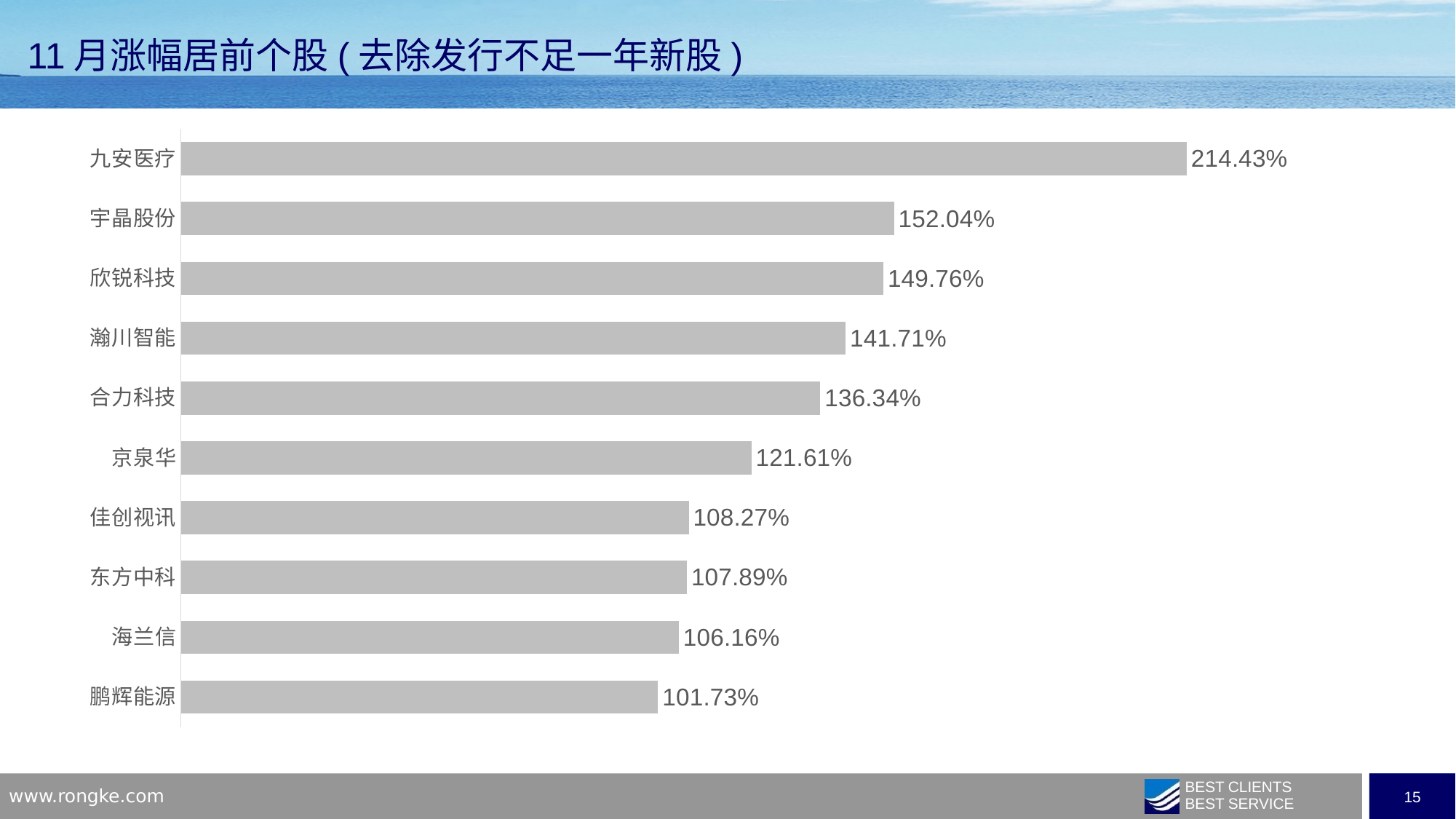

11月涨幅居前个股(去除发行不足一年新股)

### Chart

| Category | 月涨跌幅 |
|---|---|
| 九安医疗 | 2.144278606965175 |
| 宇晶股份 | 1.5203569436698272 |
| 欣锐科技 | 1.4975817923186345 |
| 瀚川智能 | 1.4171368124118477 |
| 合力科技 | 1.3633854645814165 |
| 京泉华 | 1.2161290322580647 |
| 佳创视讯 | 1.0827067669172932 |
| 东方中科 | 1.0789357424811268 |
| 海兰信 | 1.0615533682984468 |
| 鹏辉能源 | 1.0173 |